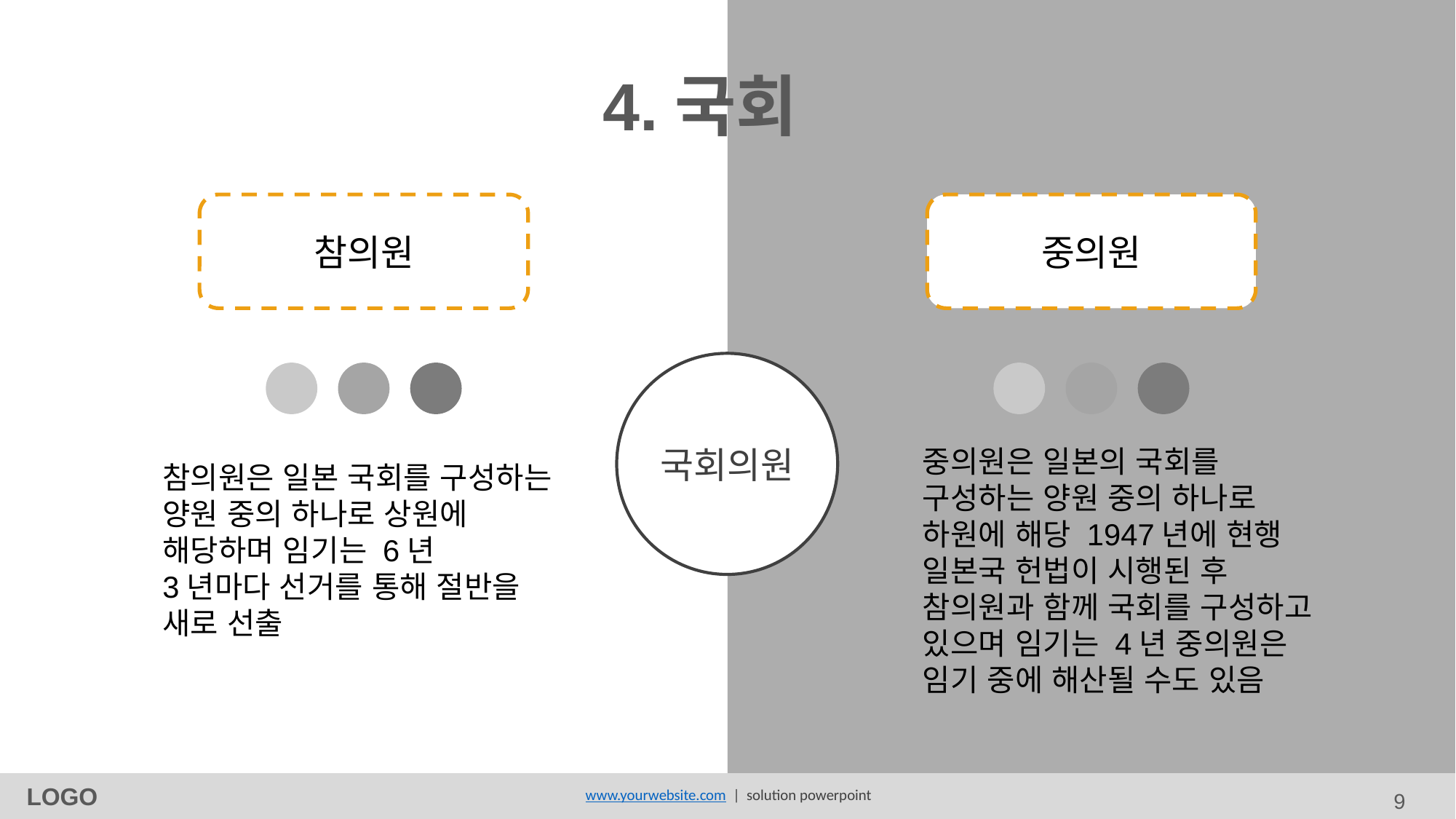

4.국회
참의원
중의원
국회의원

중의원은 일본의 국회를 구성하는 양원 중의 하나로 하원에 해당 1947년에 현행 일본국 헌법이 시행된 후 참의원과 함께 국회를 구성하고 있으며 임기는 4년 중의원은 임기 중에 해산될 수도 있음
참의원은 일본 국회를 구성하는 양원 중의 하나로 상원에 해당하며 임기는 6년
3년마다 선거를 통해 절반을 새로 선출

LOGO
www.yourwebsite.com  |  solution powerpoint
9